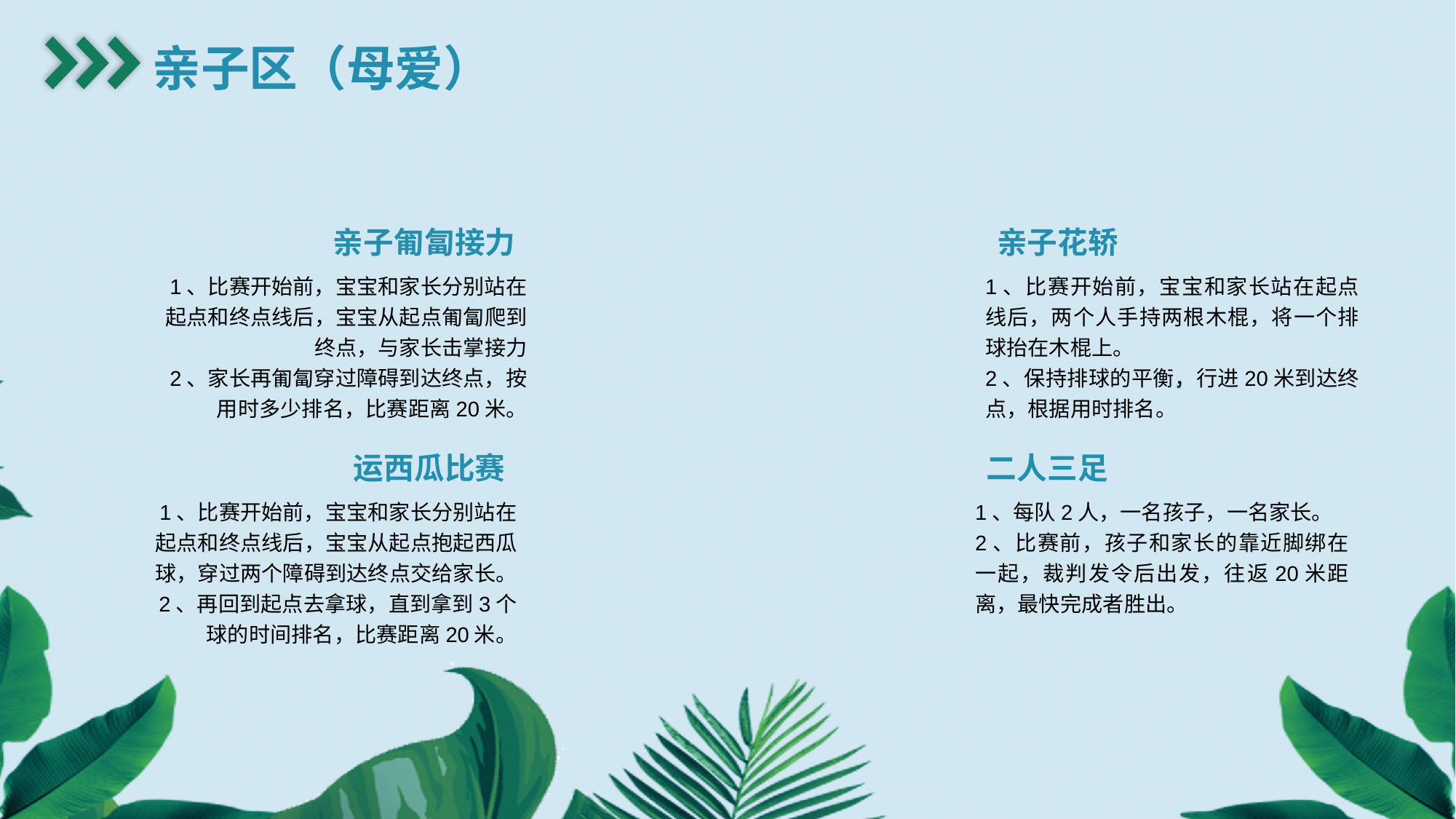

亲子区（母爱）

亲子匍匐接力
亲子花轿
1、比赛开始前，宝宝和家长站在起点线后，两个人手持两根木棍，将一个排球抬在木棍上。
2、保持排球的平衡，行进20米到达终点，根据用时排名。
1、比赛开始前，宝宝和家长分别站在起点和终点线后，宝宝从起点匍匐爬到终点，与家长击掌接力
2、家长再匍匐穿过障碍到达终点，按用时多少排名，比赛距离20米。
运西瓜比赛
二人三足
1、比赛开始前，宝宝和家长分别站在起点和终点线后，宝宝从起点抱起西瓜球，穿过两个障碍到达终点交给家长。
2、再回到起点去拿球，直到拿到3个球的时间排名，比赛距离20米。
1、每队2人，一名孩子，一名家长。
2、比赛前，孩子和家长的靠近脚绑在一起，裁判发令后出发，往返20米距离，最快完成者胜出。